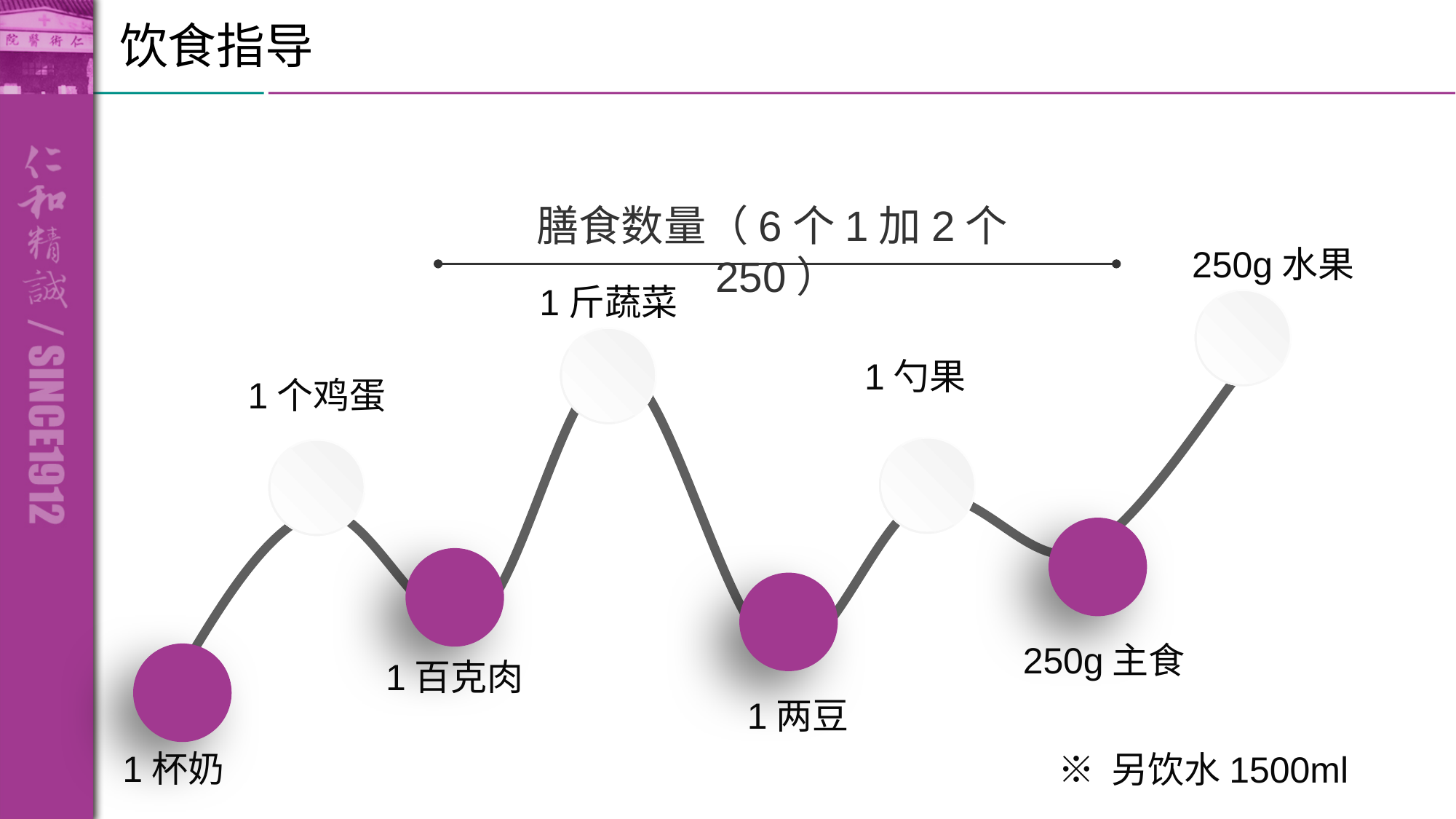

饮食指导
饮 食 指 导
膳食数量（6个1加2个250）
250g水果
1斤蔬菜

1勺果

1个鸡蛋

250g主食

1百克肉
1两豆
1杯奶
※ 另饮水1500ml